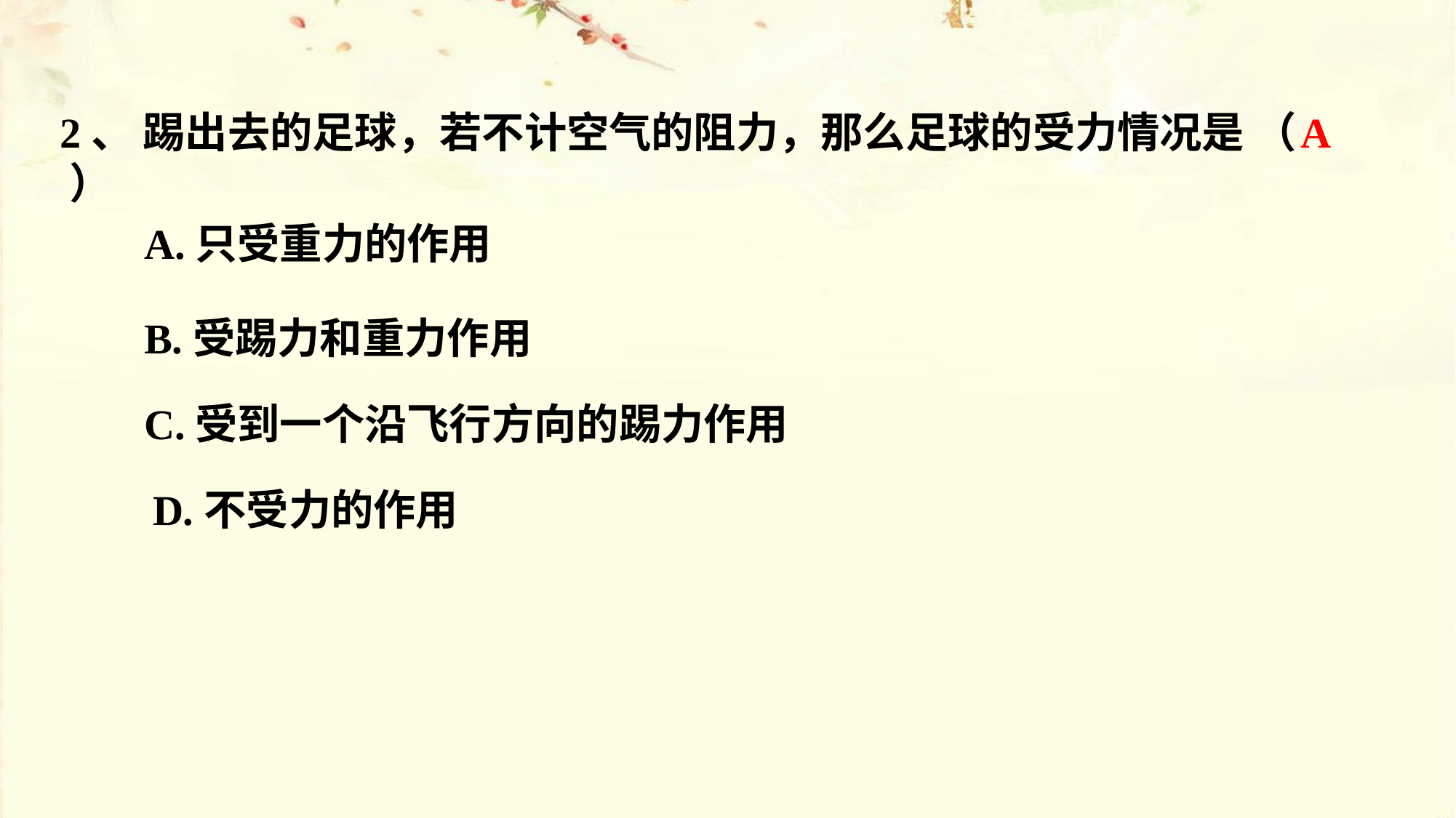

2、 踢出去的足球，若不计空气的阻力，那么足球的受力情况是 （    ）
A
A.只受重力的作用
B.受踢力和重力作用
C.受到一个沿飞行方向的踢力作用
D.不受力的作用